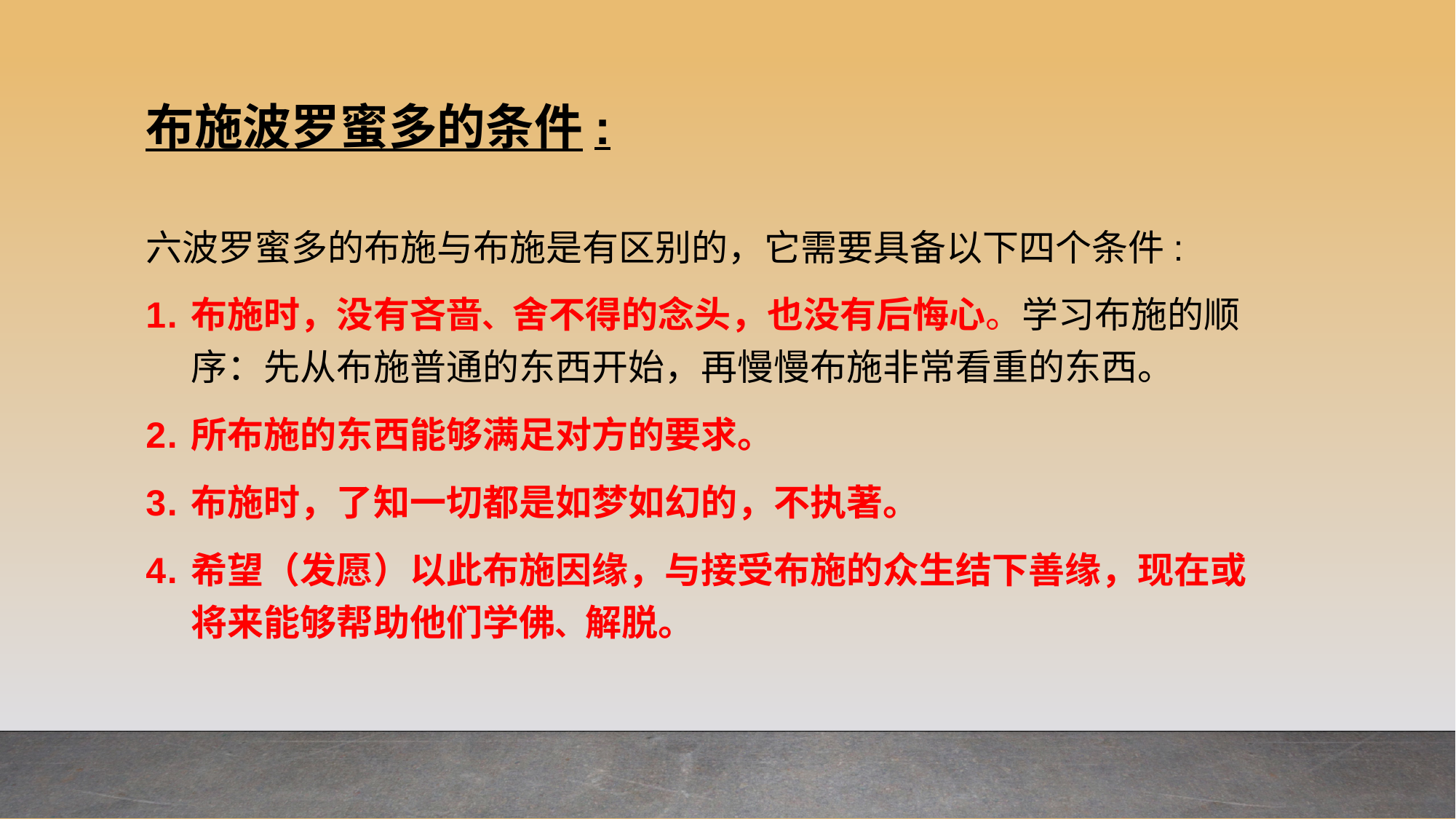

布施波罗蜜多的条件:
六波罗蜜多的布施与布施是有区别的，它需要具备以下四个条件:
布施时，没有吝啬、舍不得的念头，也没有后悔心。学习布施的顺序：先从布施普通的东西开始，再慢慢布施非常看重的东西。
所布施的东西能够满足对方的要求。
布施时，了知一切都是如梦如幻的，不执著。
希望（发愿）以此布施因缘，与接受布施的众生结下善缘，现在或将来能够帮助他们学佛、解脱。